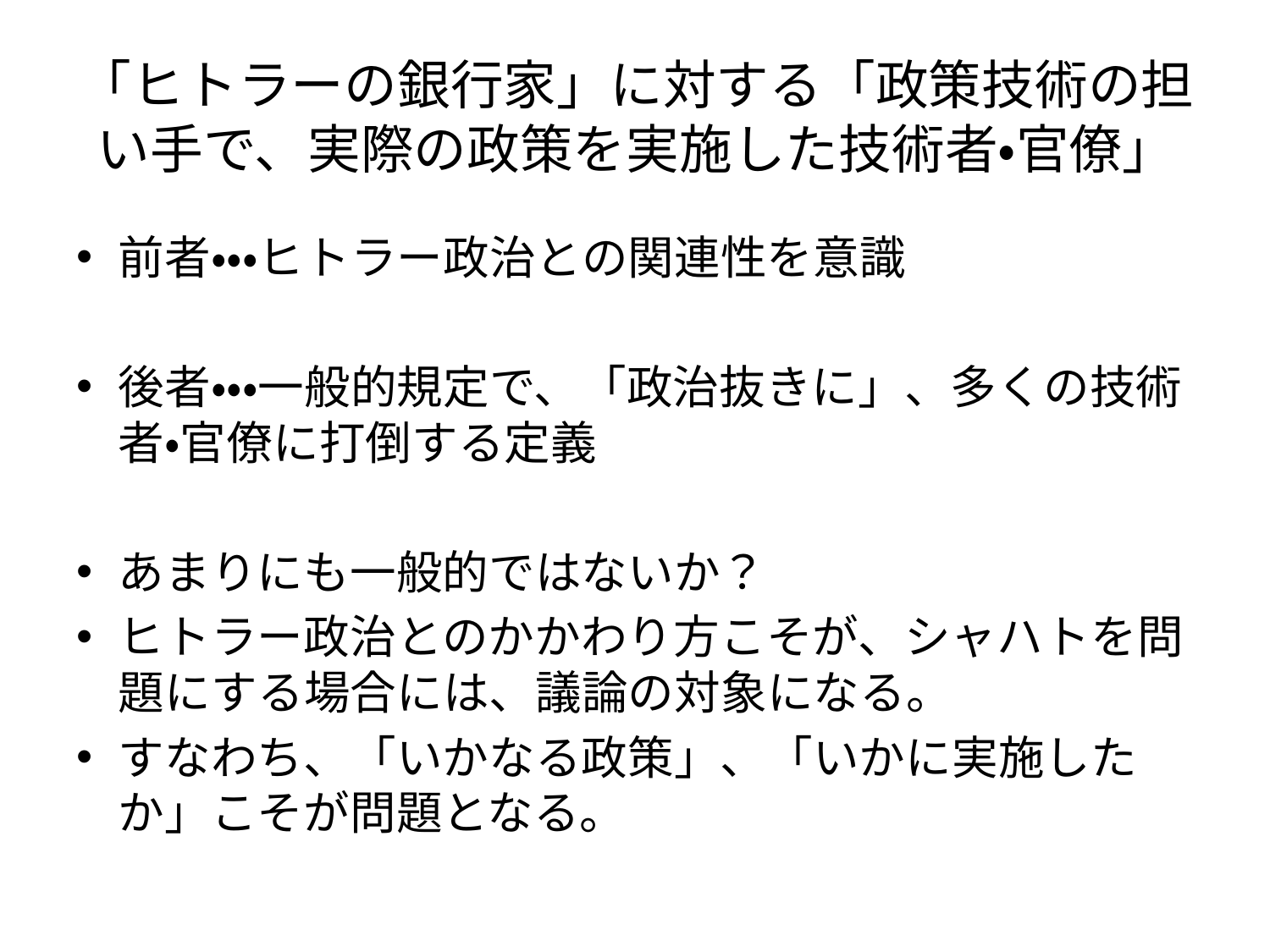

# 「ヒトラーの銀行家」に対する「政策技術の担い手で、実際の政策を実施した技術者・官僚」
前者・・・ヒトラー政治との関連性を意識

後者・・・一般的規定で、「政治抜きに」、多くの技術者・官僚に打倒する定義

あまりにも一般的ではないか？
ヒトラー政治とのかかわり方こそが、シャハトを問題にする場合には、議論の対象になる。
すなわち、「いかなる政策」、「いかに実施したか」こそが問題となる。